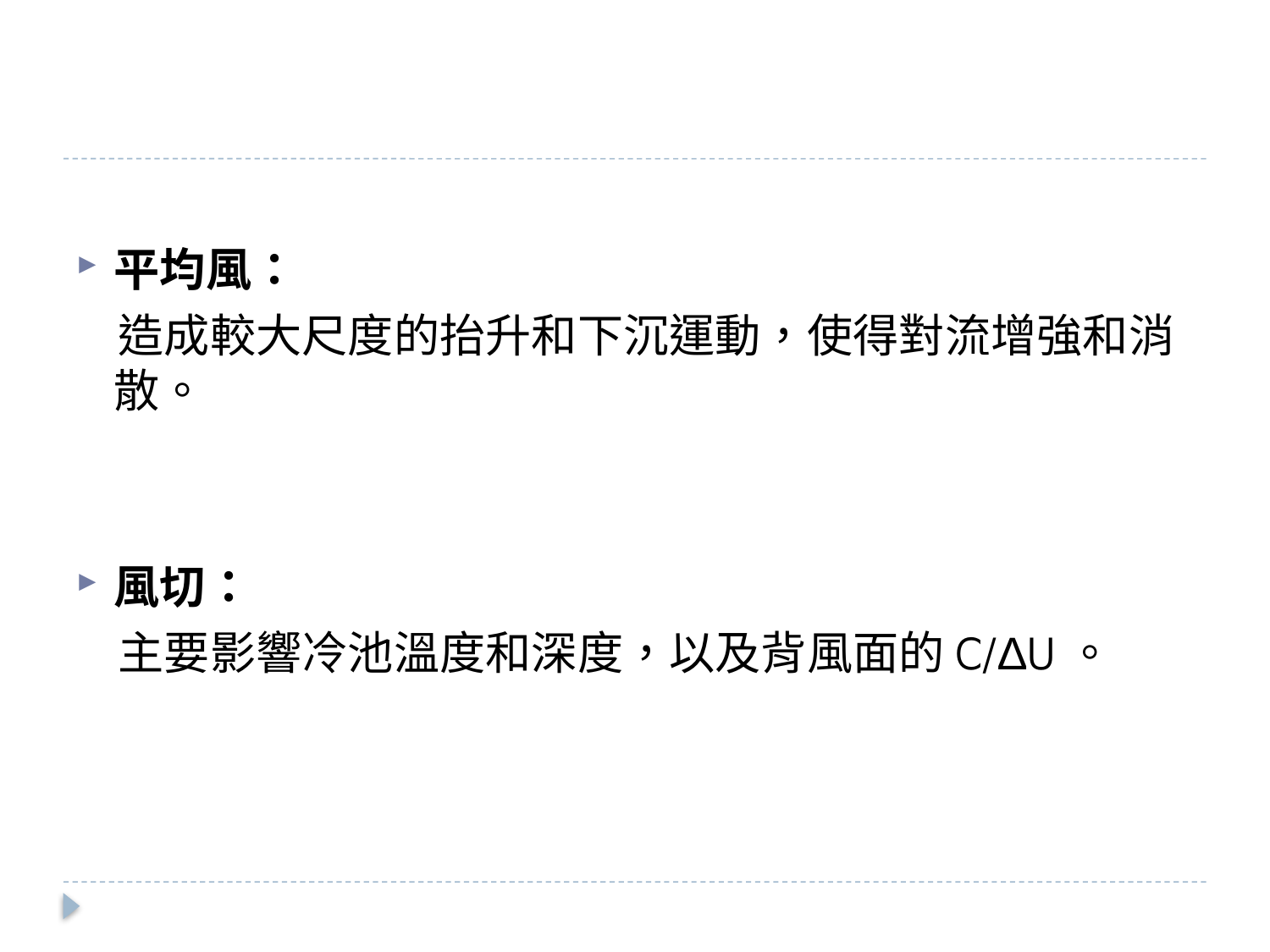

#

平均風：
   造成較大尺度的抬升和下沉運動，使得對流增強和消散。

風切：
   主要影響冷池溫度和深度，以及背風面的C/ΔU。